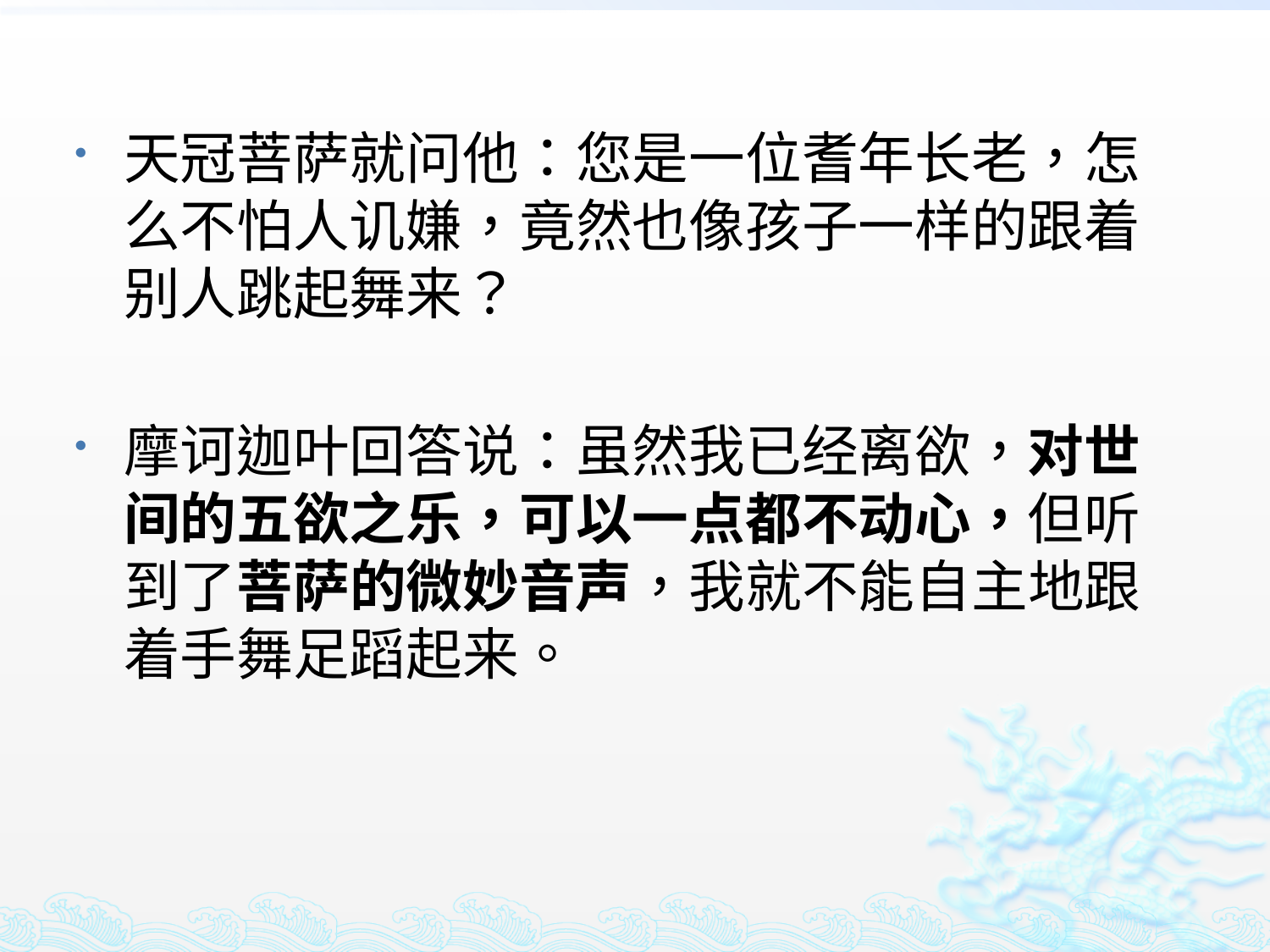

天冠菩萨就问他：您是一位耆年长老，怎么不怕人讥嫌，竟然也像孩子一样的跟着别人跳起舞来？

摩诃迦叶回答说：虽然我已经离欲，对世间的五欲之乐，可以一点都不动心，但听到了菩萨的微妙音声，我就不能自主地跟着手舞足蹈起来。